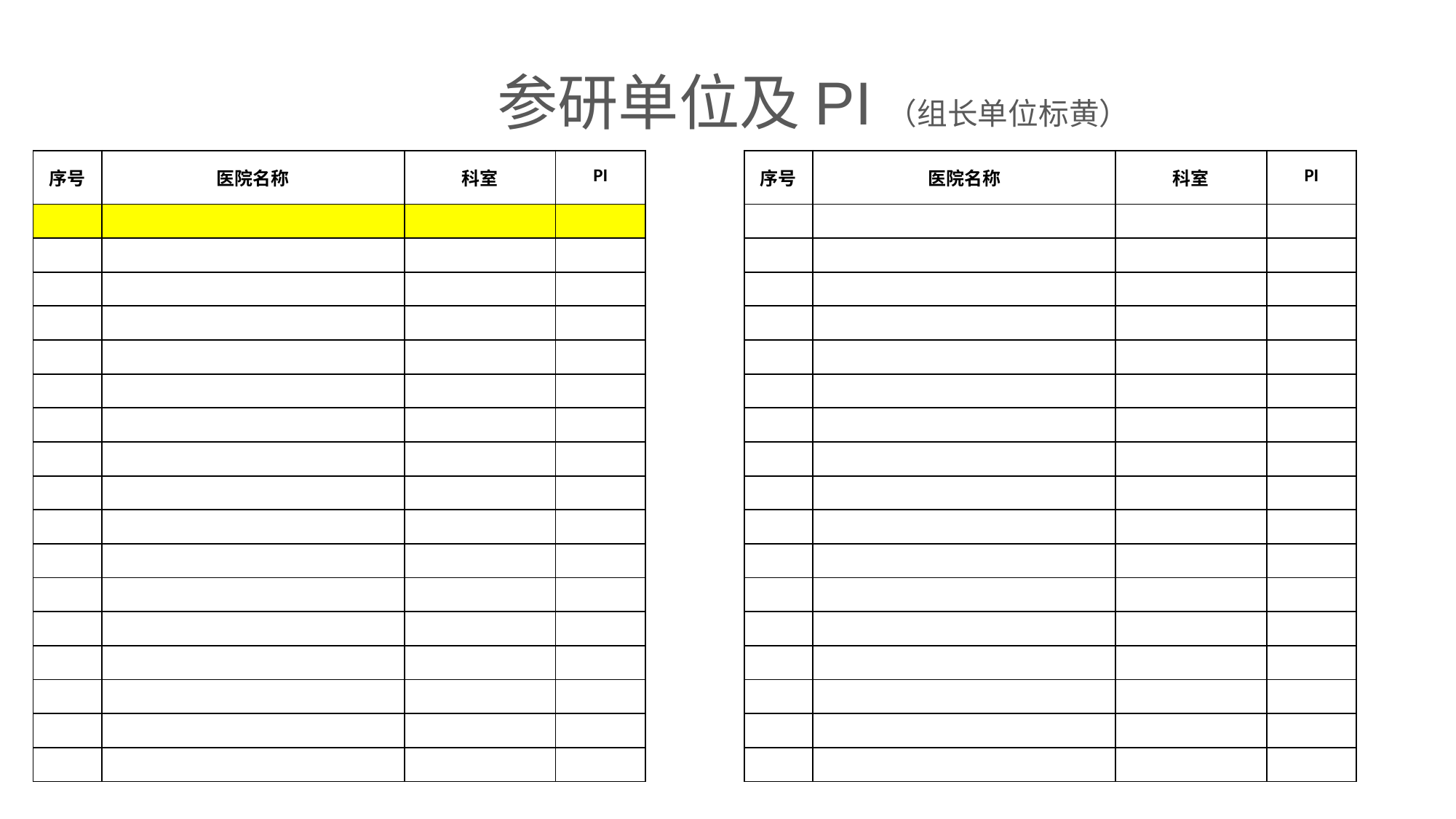

参研单位及PI（组长单位标黄）
| 序号 | 医院名称 | 科室 | PI |
| --- | --- | --- | --- |
|  |  |  |  |
|  |  |  |  |
|  |  |  |  |
|  |  |  |  |
|  |  |  |  |
|  |  |  |  |
|  |  |  |  |
|  |  |  |  |
|  |  |  |  |
|  |  |  |  |
|  |  |  |  |
|  |  |  |  |
|  |  |  |  |
|  |  |  |  |
|  |  |  |  |
|  |  |  |  |
|  |  |  |  |
| 序号 | 医院名称 | 科室 | PI |
| --- | --- | --- | --- |
|  |  |  |  |
|  |  |  |  |
|  |  |  |  |
|  |  |  |  |
|  |  |  |  |
|  |  |  |  |
|  |  |  |  |
|  |  |  |  |
|  |  |  |  |
|  |  |  |  |
|  |  |  |  |
|  |  |  |  |
|  |  |  |  |
|  |  |  |  |
|  |  |  |  |
|  |  |  |  |
|  |  |  |  |